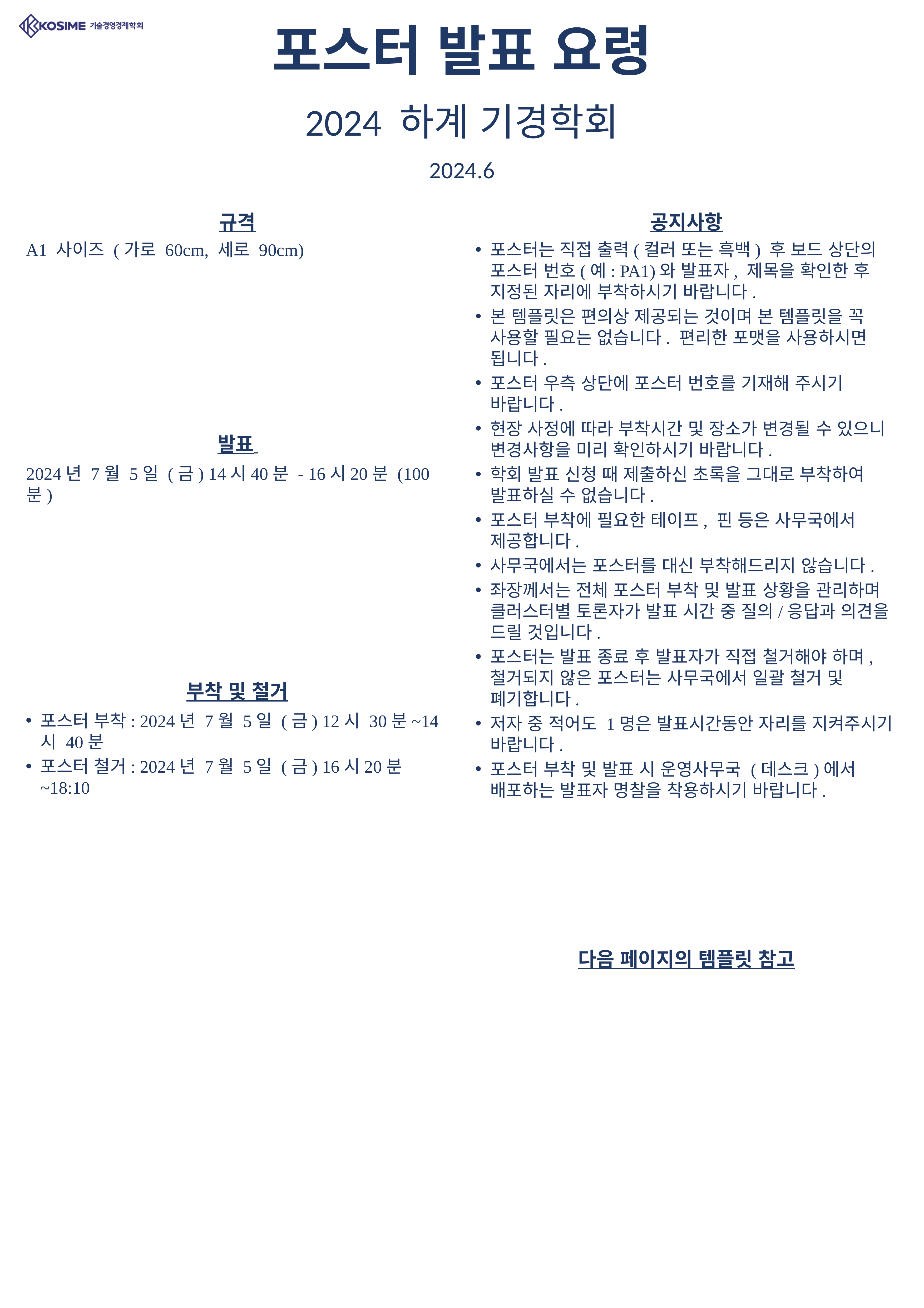

포스터 발표 요령
2024 하계 기경학회
2024.6
공지사항
규격
A1 사이즈 (가로 60cm, 세로 90cm)
포스터는 직접 출력(컬러 또는 흑백) 후 보드 상단의 포스터 번호(예: PA1)와 발표자, 제목을 확인한 후 지정된 자리에 부착하시기 바랍니다.
본 템플릿은 편의상 제공되는 것이며 본 템플릿을 꼭 사용할 필요는 없습니다. 편리한 포맷을 사용하시면 됩니다.
포스터 우측 상단에 포스터 번호를 기재해 주시기 바랍니다.
현장 사정에 따라 부착시간 및 장소가 변경될 수 있으니 변경사항을 미리 확인하시기 바랍니다.
학회 발표 신청 때 제출하신 초록을 그대로 부착하여 발표하실 수 없습니다.
포스터 부착에 필요한 테이프, 핀 등은 사무국에서 제공합니다.
사무국에서는 포스터를 대신 부착해드리지 않습니다.
좌장께서는 전체 포스터 부착 및 발표 상황을 관리하며 클러스터별 토론자가 발표 시간 중 질의/응답과 의견을 드릴 것입니다.
포스터는 발표 종료 후 발표자가 직접 철거해야 하며, 철거되지 않은 포스터는 사무국에서 일괄 철거 및 폐기합니다.
저자 중 적어도 1명은 발표시간동안 자리를 지켜주시기 바랍니다.
포스터 부착 및 발표 시 운영사무국 (데스크)에서 배포하는 발표자 명찰을 착용하시기 바랍니다.

발표
2024년 7월 5일 (금) 14시40분 - 16시20분 (100분)
부착 및 철거
포스터 부착: 2024년 7월 5일 (금) 12시 30분~14시 40분
포스터 철거: 2024년 7월 5일 (금) 16시20분~18:10
다음 페이지의 템플릿 참고